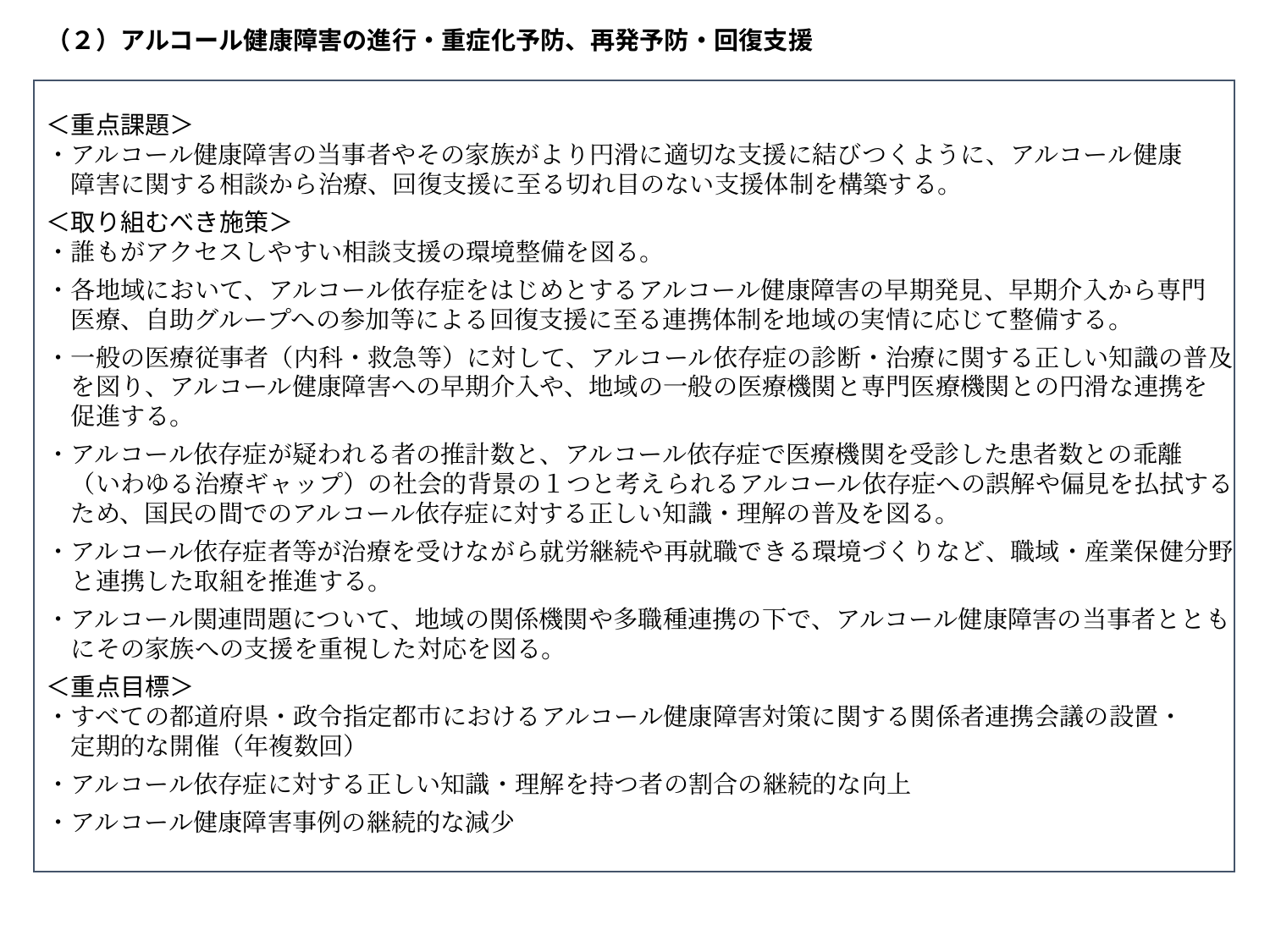

（２）アルコール健康障害の進行・重症化予防、再発予防・回復支援

＜重点課題＞
・アルコール健康障害の当事者やその家族がより円滑に適切な支援に結びつくように、アルコール健康
　障害に関する相談から治療、回復支援に至る切れ目のない支援体制を構築する。

＜取り組むべき施策＞
・誰もがアクセスしやすい相談支援の環境整備を図る。

・各地域において、アルコール依存症をはじめとするアルコール健康障害の早期発見、早期介入から専門
　医療、自助グループへの参加等による回復支援に至る連携体制を地域の実情に応じて整備する。

・一般の医療従事者（内科・救急等）に対して、アルコール依存症の診断・治療に関する正しい知識の普及
　を図り、アルコール健康障害への早期介入や、地域の一般の医療機関と専門医療機関との円滑な連携を
　促進する。

・アルコール依存症が疑われる者の推計数と、アルコール依存症で医療機関を受診した患者数との乖離
　（いわゆる治療ギャップ）の社会的背景の１つと考えられるアルコール依存症への誤解や偏見を払拭する
　ため、国民の間でのアルコール依存症に対する正しい知識・理解の普及を図る。

・アルコール依存症者等が治療を受けながら就労継続や再就職できる環境づくりなど、職域・産業保健分野
　と連携した取組を推進する。

・アルコール関連問題について、地域の関係機関や多職種連携の下で、アルコール健康障害の当事者ととも
　にその家族への支援を重視した対応を図る。

＜重点目標＞
・すべての都道府県・政令指定都市におけるアルコール健康障害対策に関する関係者連携会議の設置・
　定期的な開催（年複数回）

・アルコール依存症に対する正しい知識・理解を持つ者の割合の継続的な向上

・アルコール健康障害事例の継続的な減少